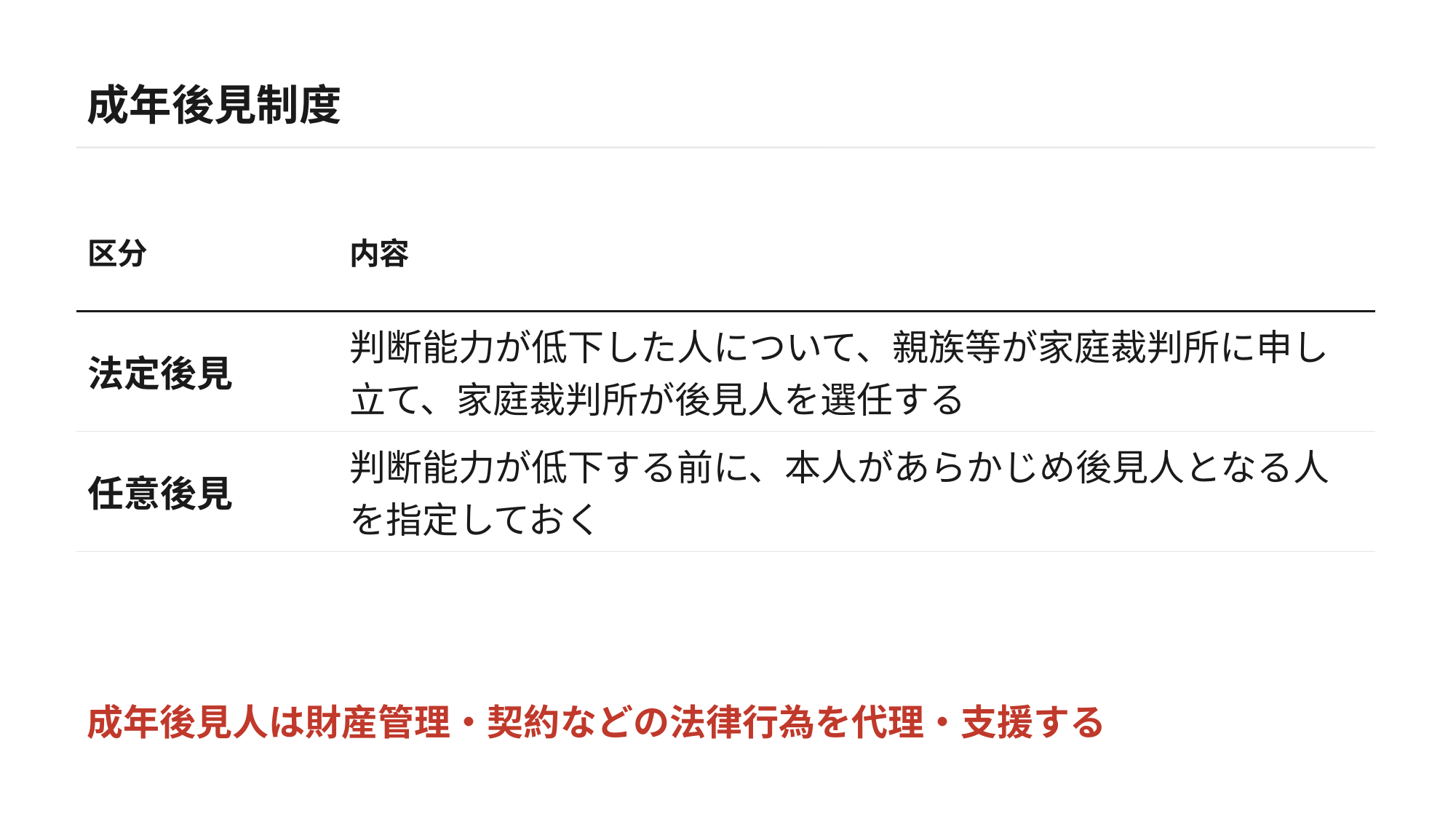

成年後見制度

| 区分 | 内容 |
| --- | --- |
| 法定後見 | 判断能力が低下した人について、親族等が家庭裁判所に申し立て、家庭裁判所が後見人を選任する |
| 任意後見 | 判断能力が低下する前に、本人があらかじめ後見人となる人を指定しておく |
成年後見人は財産管理・契約などの法律行為を代理・支援する